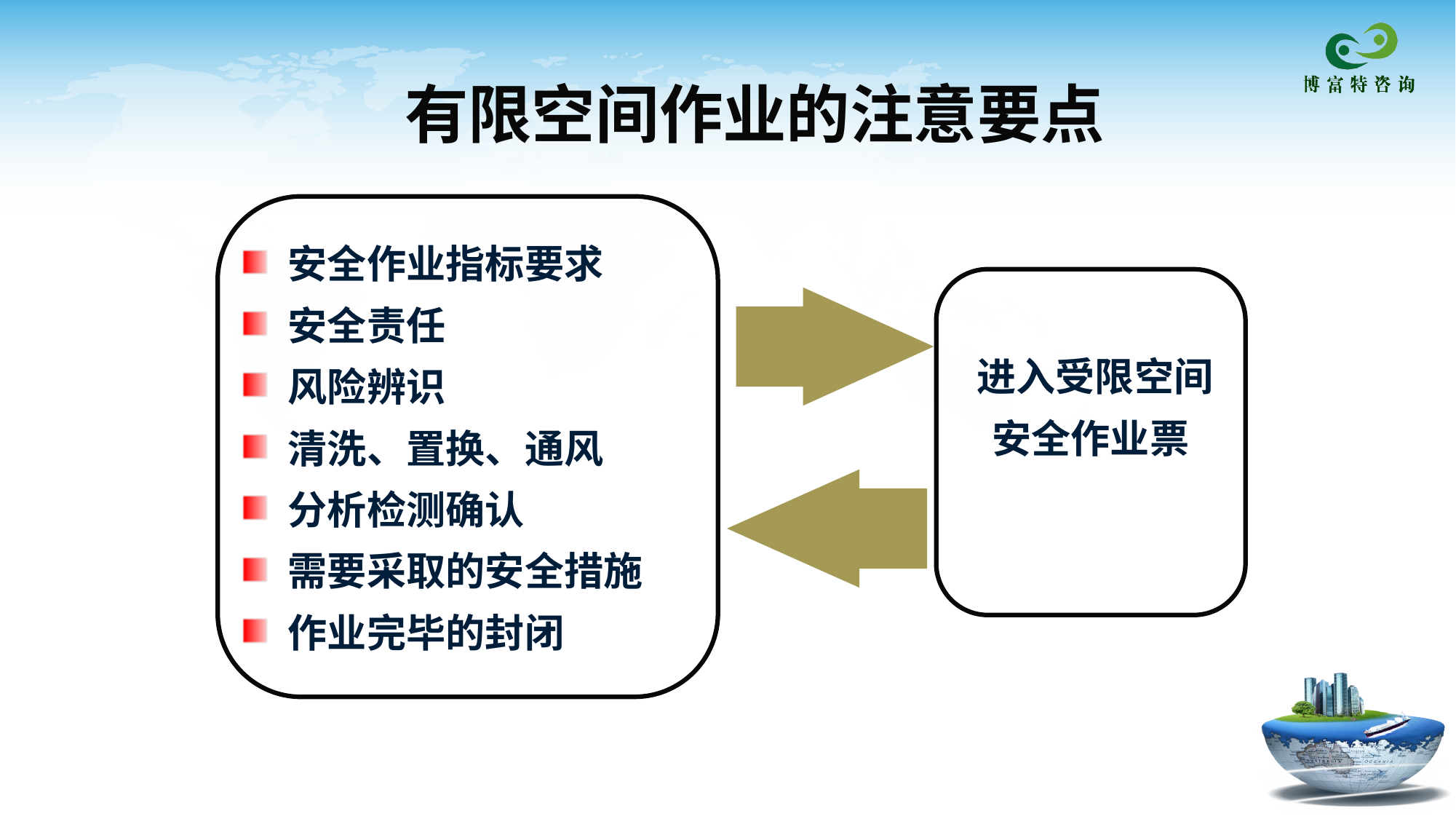

# 有限空间作业的注意要点

 安全作业指标要求
 安全责任
 风险辨识
 清洗、置换、通风
 分析检测确认
 需要采取的安全措施
 作业完毕的封闭

进入受限空间
安全作业票